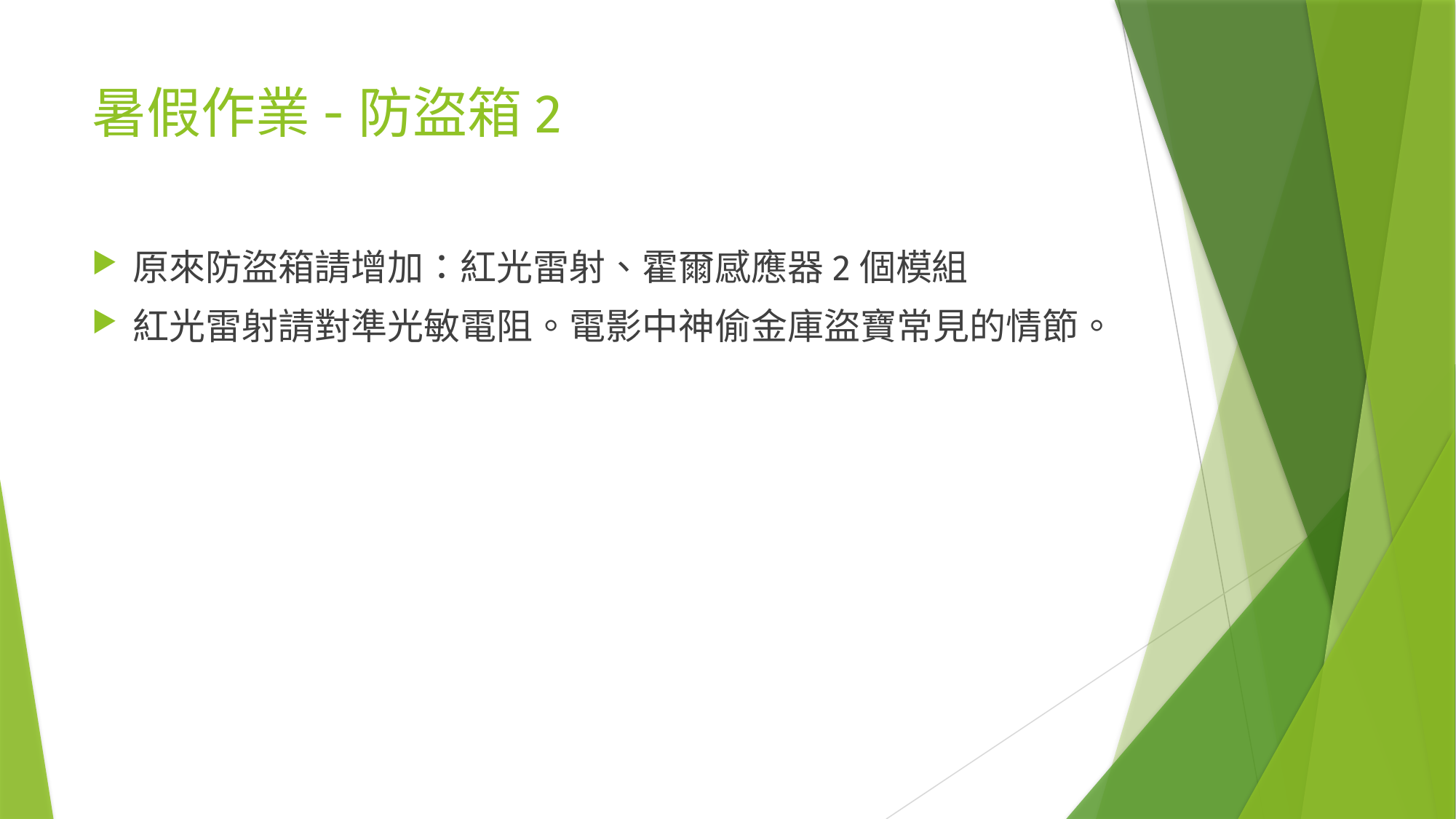

# 暑假作業-防盜箱2
原來防盜箱請增加：紅光雷射、霍爾感應器2個模組
紅光雷射請對準光敏電阻。電影中神偷金庫盜寶常見的情節。